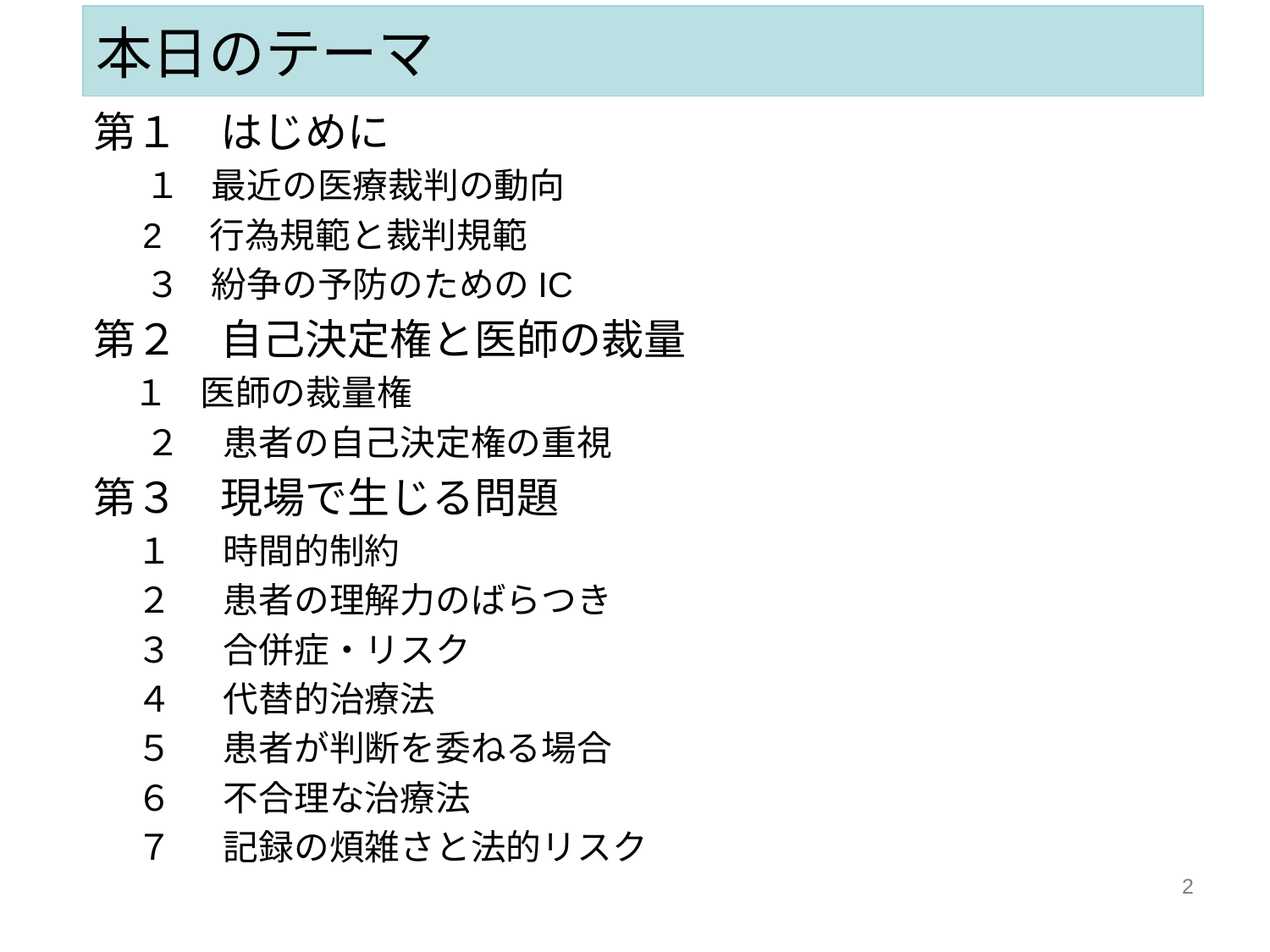

# 本日のテーマ
第１　はじめに
　  １    最近の医療裁判の動向
     2    行為規範と裁判規範
　  ３    紛争の予防のためのIC
第２　自己決定権と医師の裁量
    １    医師の裁量権
　  ２ 　患者の自己決定権の重視
第３　現場で生じる問題
　 １　  時間的制約
　 ２  　患者の理解力のばらつき
　 ３  　合併症・リスク
　 ４  　代替的治療法
　 ５　  患者が判断を委ねる場合
　 ６  　不合理な治療法
　 ７  　記録の煩雑さと法的リスク

2